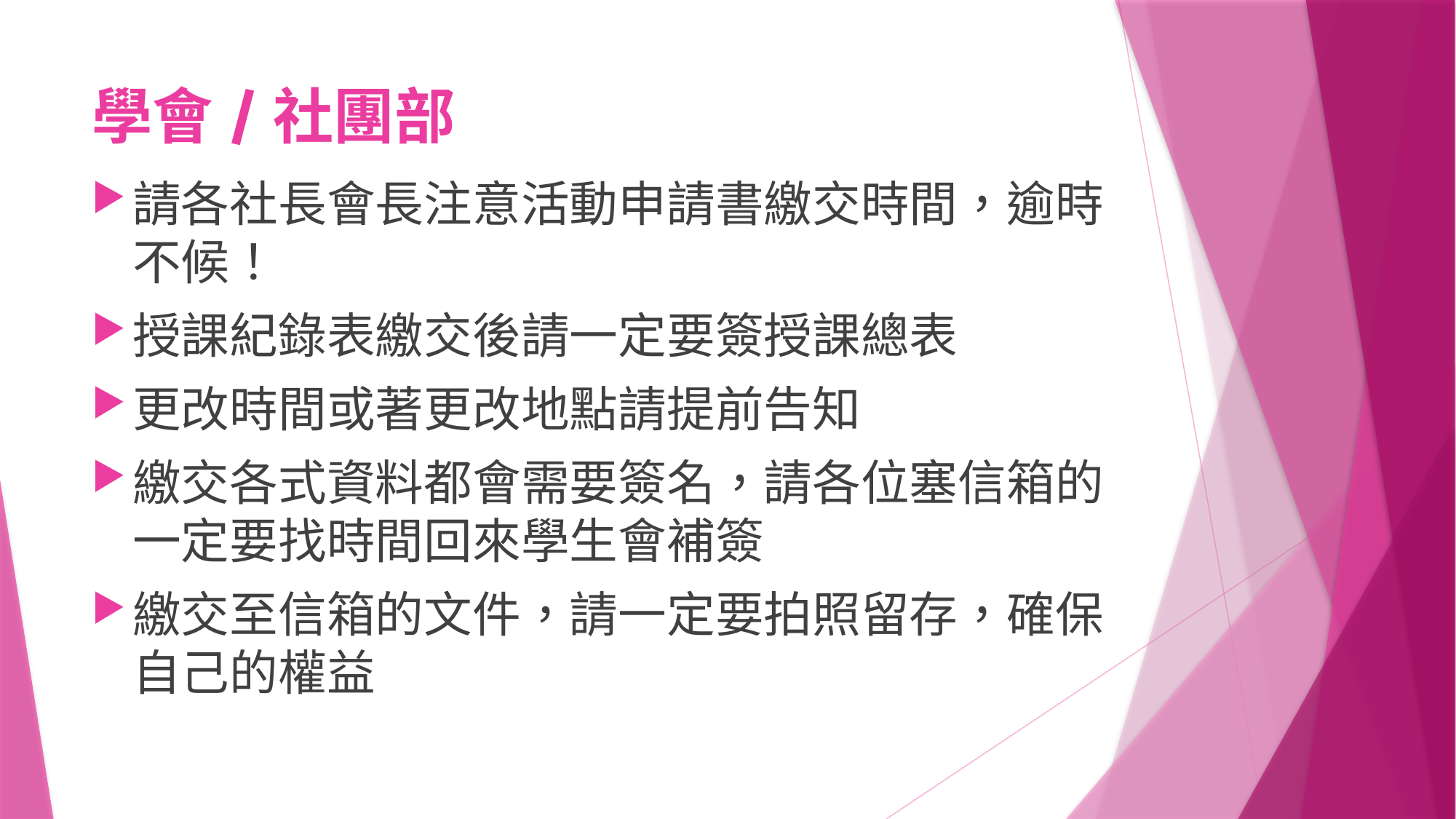

# 學會/社團部
請各社長會長注意活動申請書繳交時間，逾時不候！
授課紀錄表繳交後請一定要簽授課總表
更改時間或著更改地點請提前告知
繳交各式資料都會需要簽名，請各位塞信箱的一定要找時間回來學生會補簽
繳交至信箱的文件，請一定要拍照留存，確保自己的權益